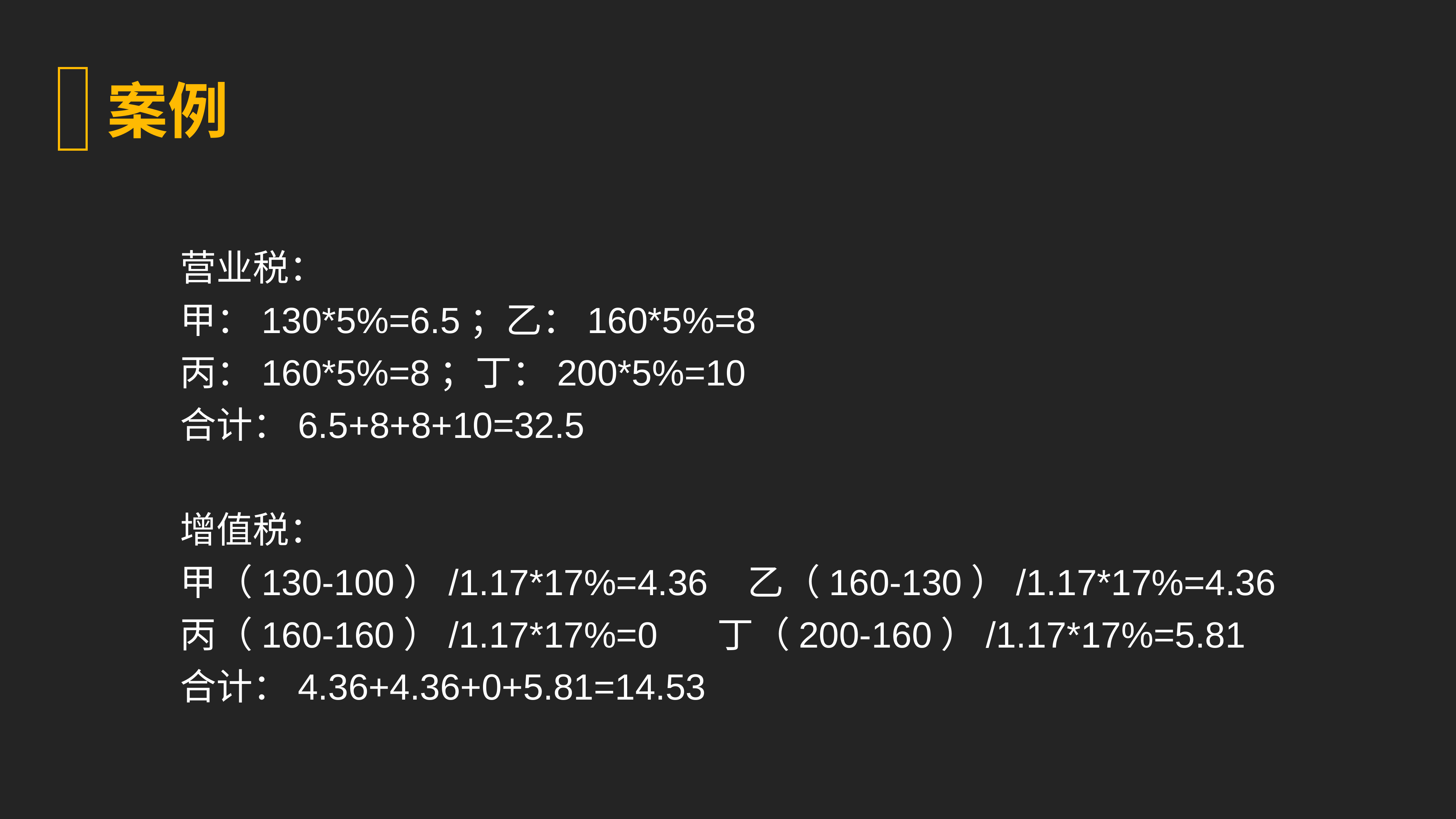

案例

营业税：
甲：130*5%=6.5；乙：160*5%=8
丙：160*5%=8；丁：200*5%=10
合计：6.5+8+8+10=32.5

增值税：
甲（130-100）/1.17*17%=4.36   乙（160-130）/1.17*17%=4.36
丙（160-160）/1.17*17%=0     丁（200-160）/1.17*17%=5.81
合计：4.36+4.36+0+5.81=14.53